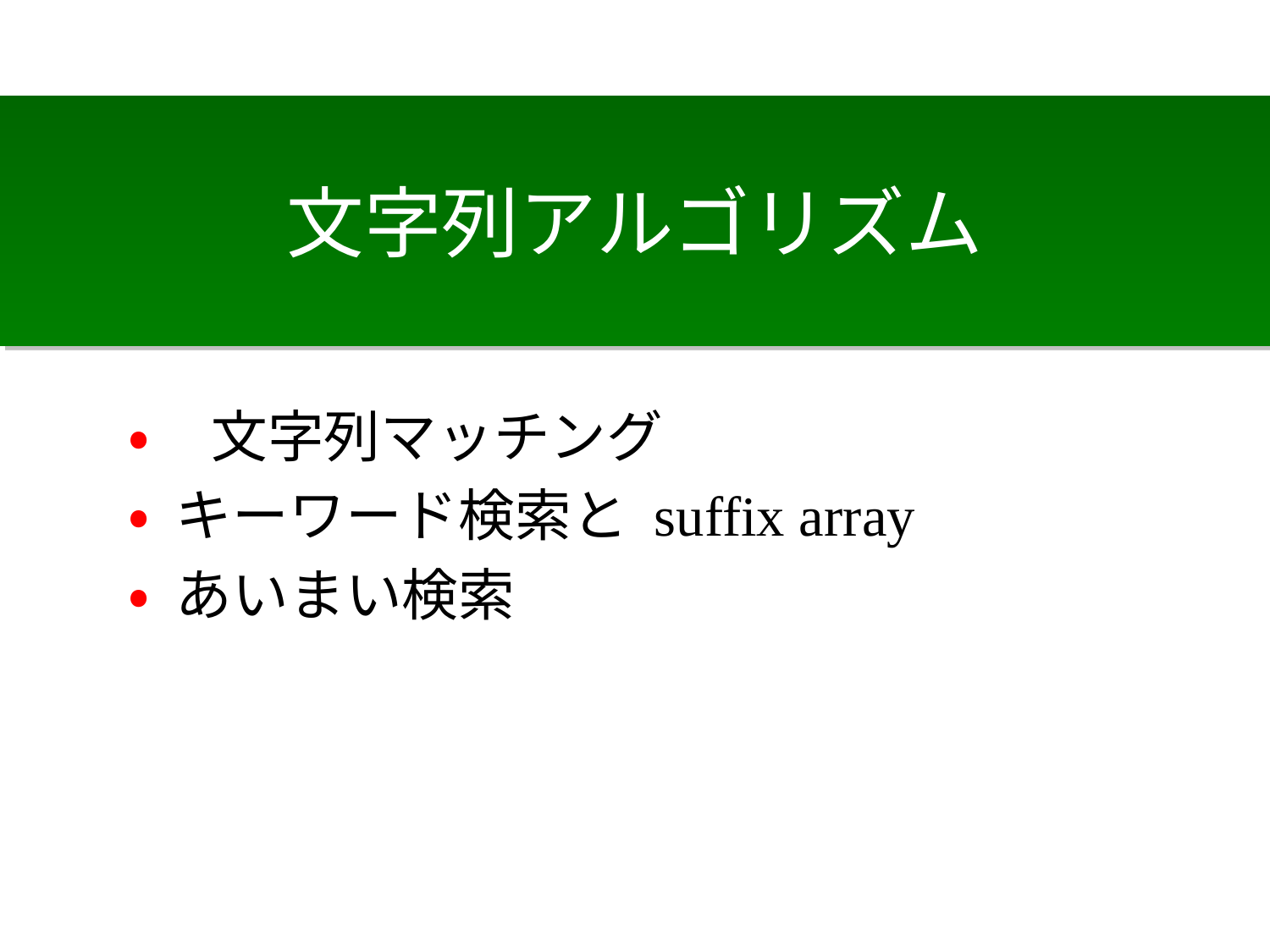

# 文字列アルゴリズム
• 文字列マッチング
• キーワード検索と suffix array
• あいまい検索